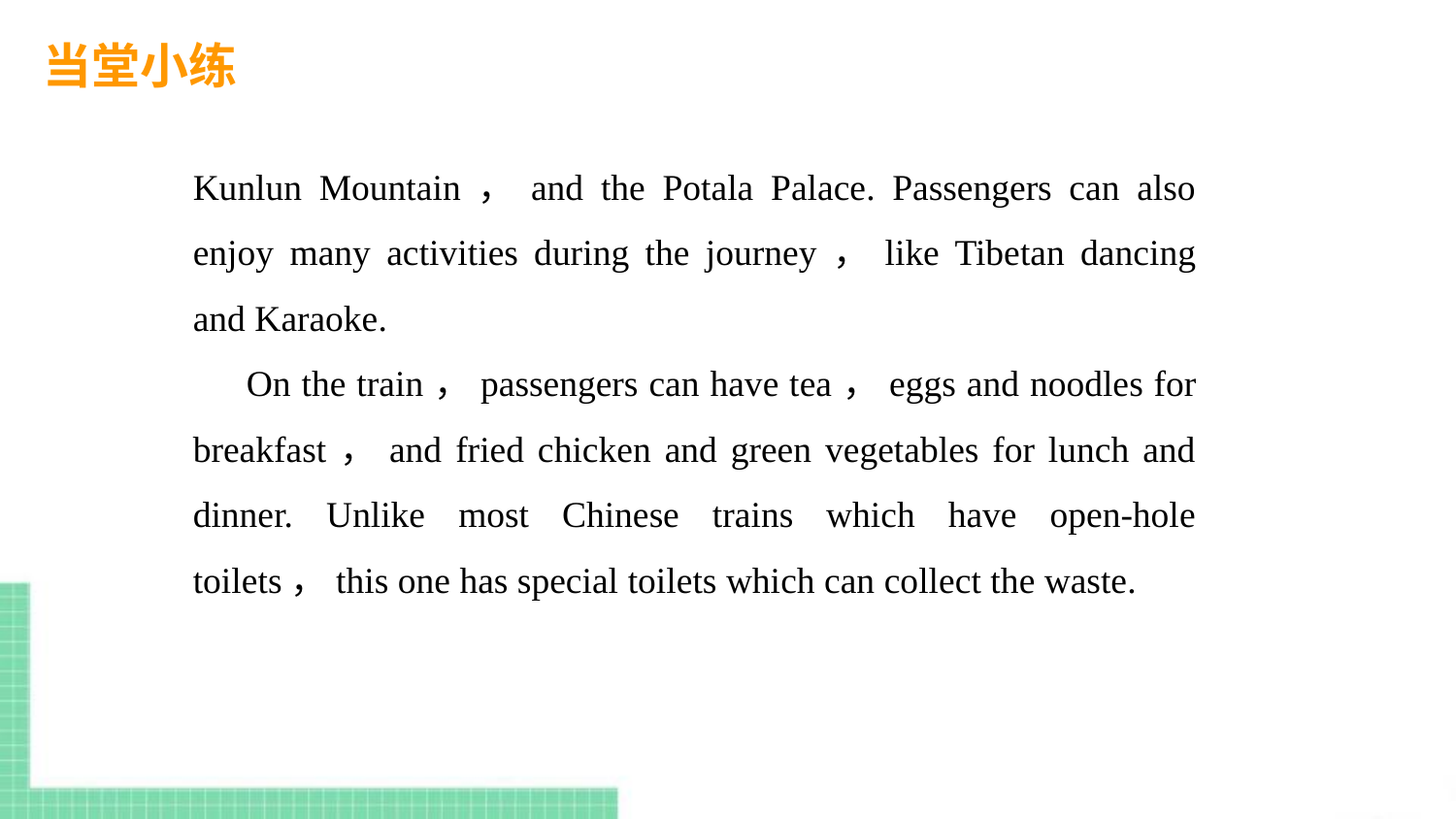

当堂小练
Kunlun Mountain，and the Potala Palace. Passengers can also enjoy many activities during the journey，like Tibetan dancing and Karaoke.
     On the train，passengers can have tea，eggs and noodles for breakfast，and fried chicken and green vegetables for lunch and dinner. Unlike most Chinese trains which have open-hole toilets，this one has special toilets which can collect the waste.